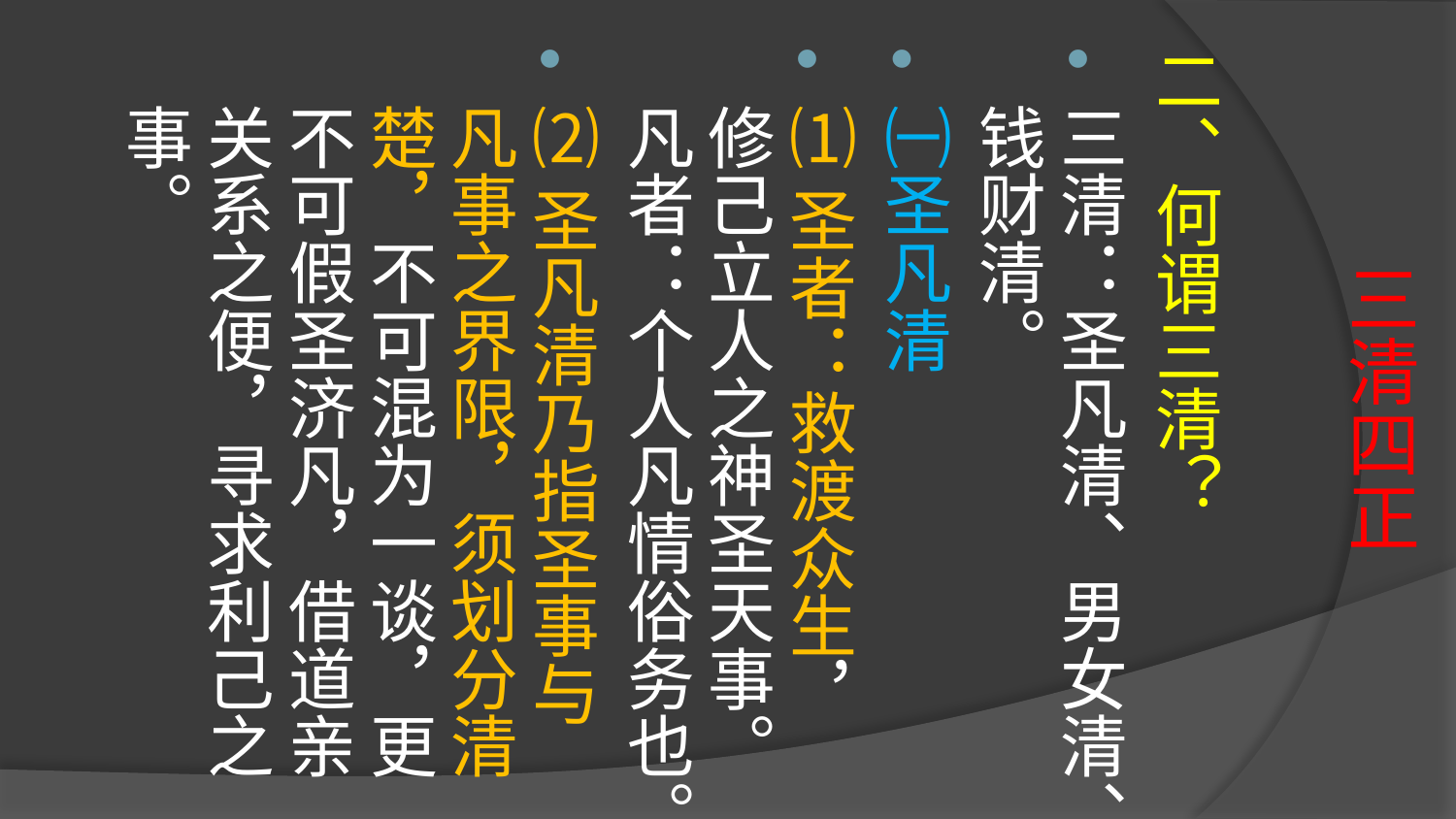

# 三清四正
二、何谓三清？
三清：圣凡清、男女清、钱财清。
㈠圣凡清
⑴圣者：救渡众生，修己立人之神圣天事。
凡者：个人凡情俗务也。
⑵圣凡清乃指圣事与凡事之界限，须划分清楚，不可混为一谈，更不可假圣济凡，借道亲关系之便，寻求利己之事。